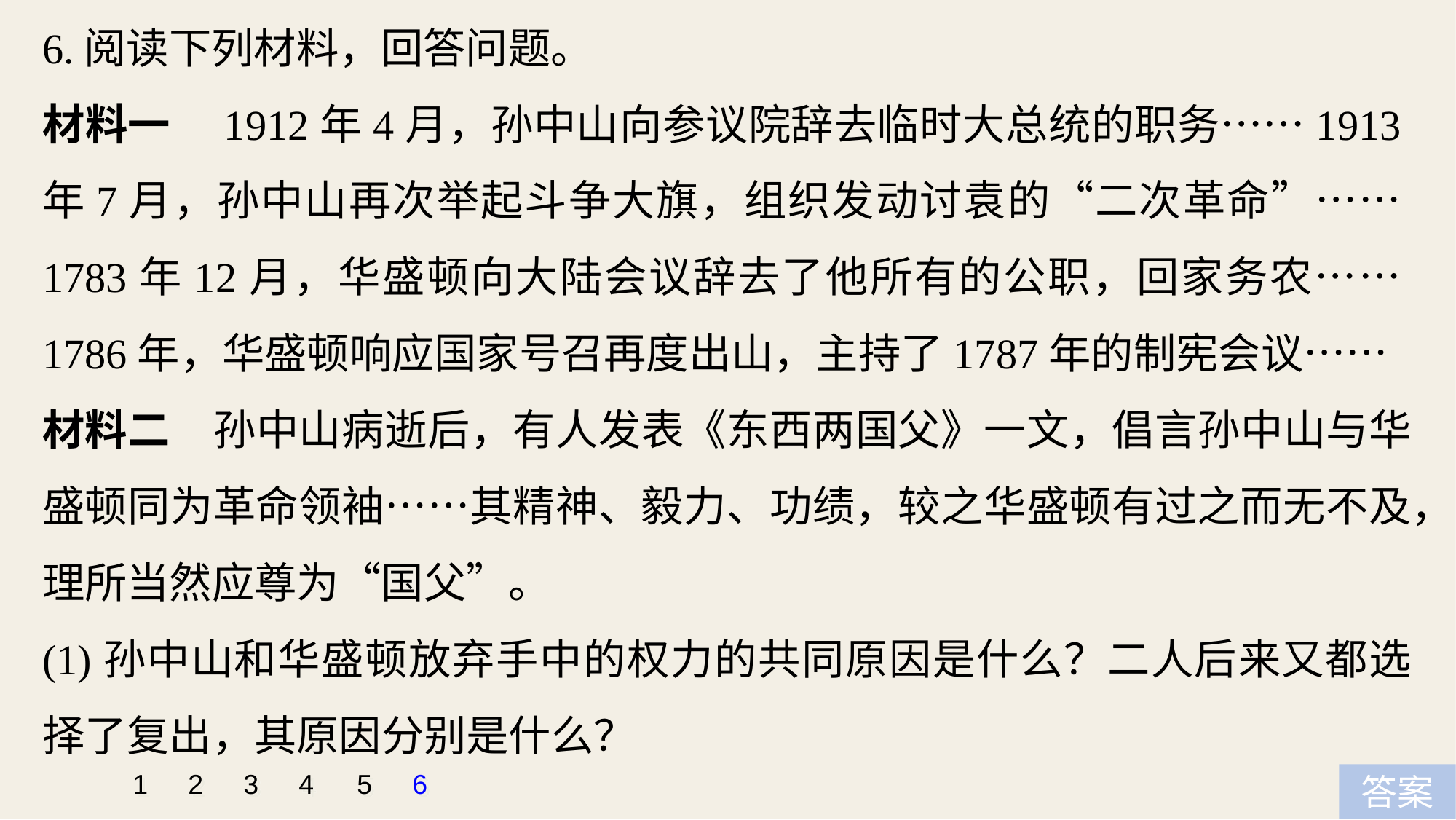

6.阅读下列材料，回答问题。
材料一　1912年4月，孙中山向参议院辞去临时大总统的职务……1913年7月，孙中山再次举起斗争大旗，组织发动讨袁的“二次革命”……1783年12月，华盛顿向大陆会议辞去了他所有的公职，回家务农……1786年，华盛顿响应国家号召再度出山，主持了1787年的制宪会议……
材料二　孙中山病逝后，有人发表《东西两国父》一文，倡言孙中山与华盛顿同为革命领袖……其精神、毅力、功绩，较之华盛顿有过之而无不及，理所当然应尊为“国父”。
(1)孙中山和华盛顿放弃手中的权力的共同原因是什么？二人后来又都选择了复出，其原因分别是什么？
1
2
3
4
5
6
答案